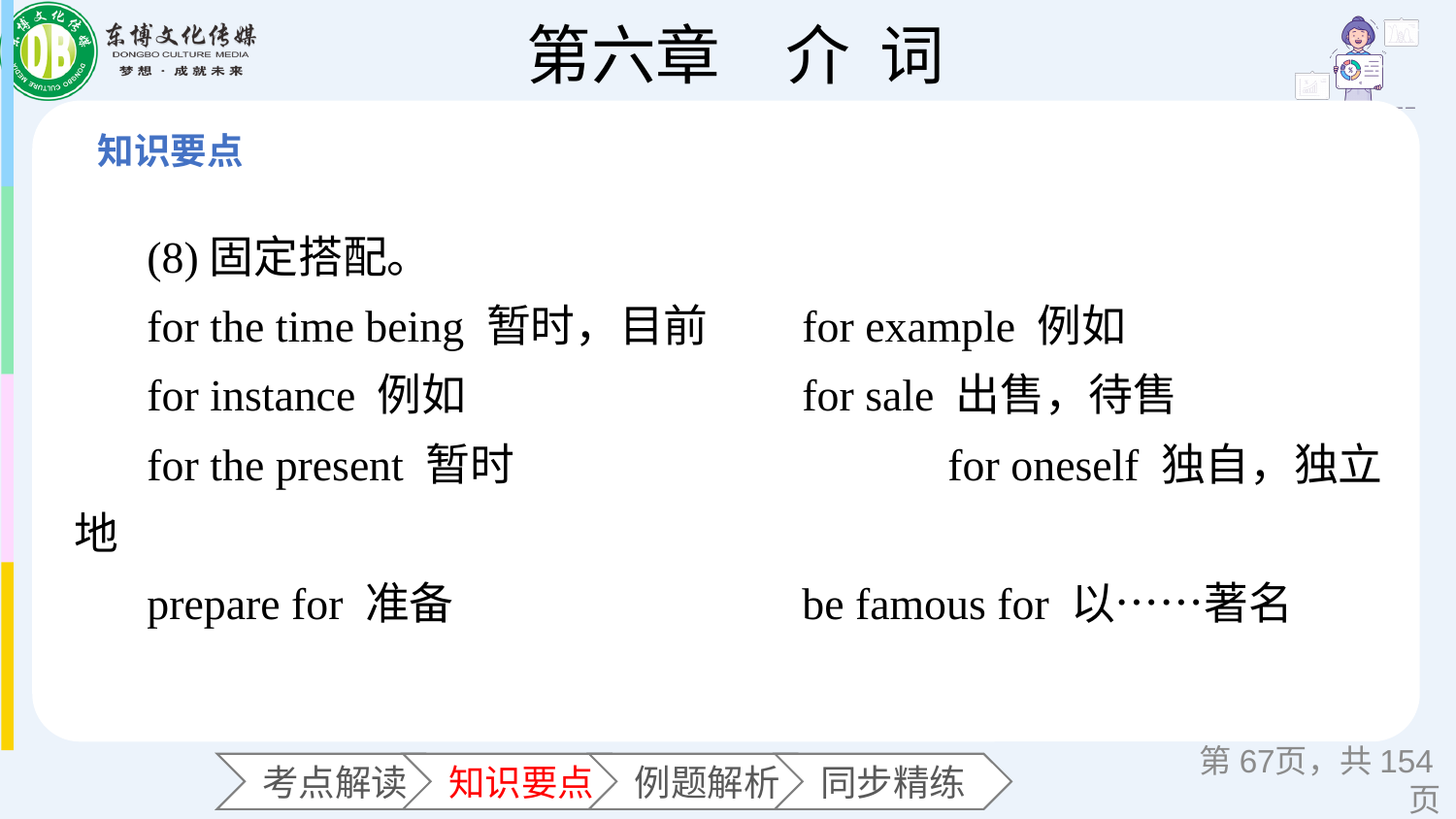

(8)固定搭配。
for the time being 暂时，目前	for example 例如
for instance 例如			for sale 出售，待售
for the present 暂时			for oneself 独自，独立地
prepare for 准备			be famous for 以……著名
第67页，共154页